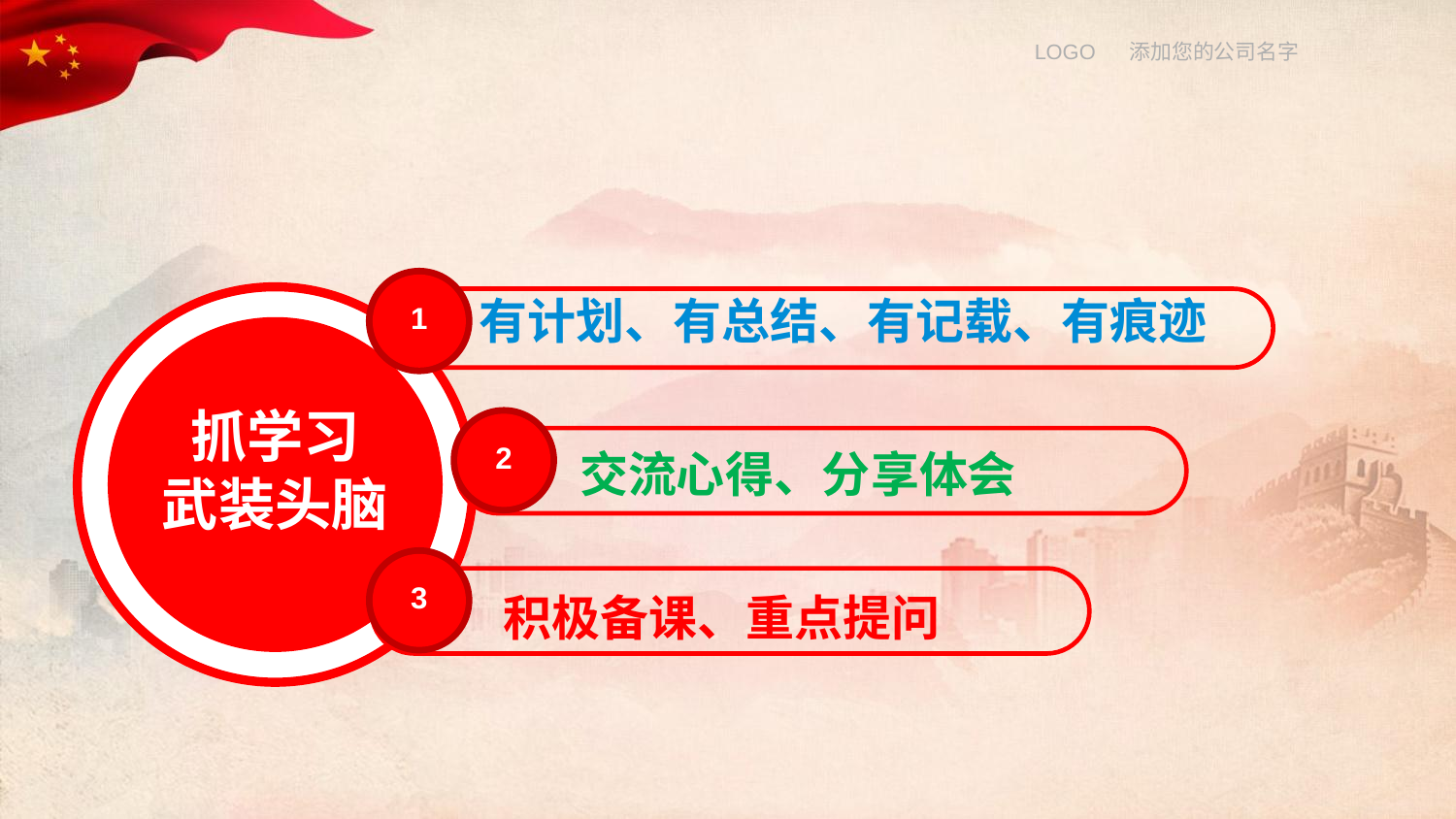

LOGO     添加您的公司名字

1
有计划、有总结、有记载、有痕迹

抓学习
武装头脑

交流心得、分享体会

2

3

积极备课、重点提问